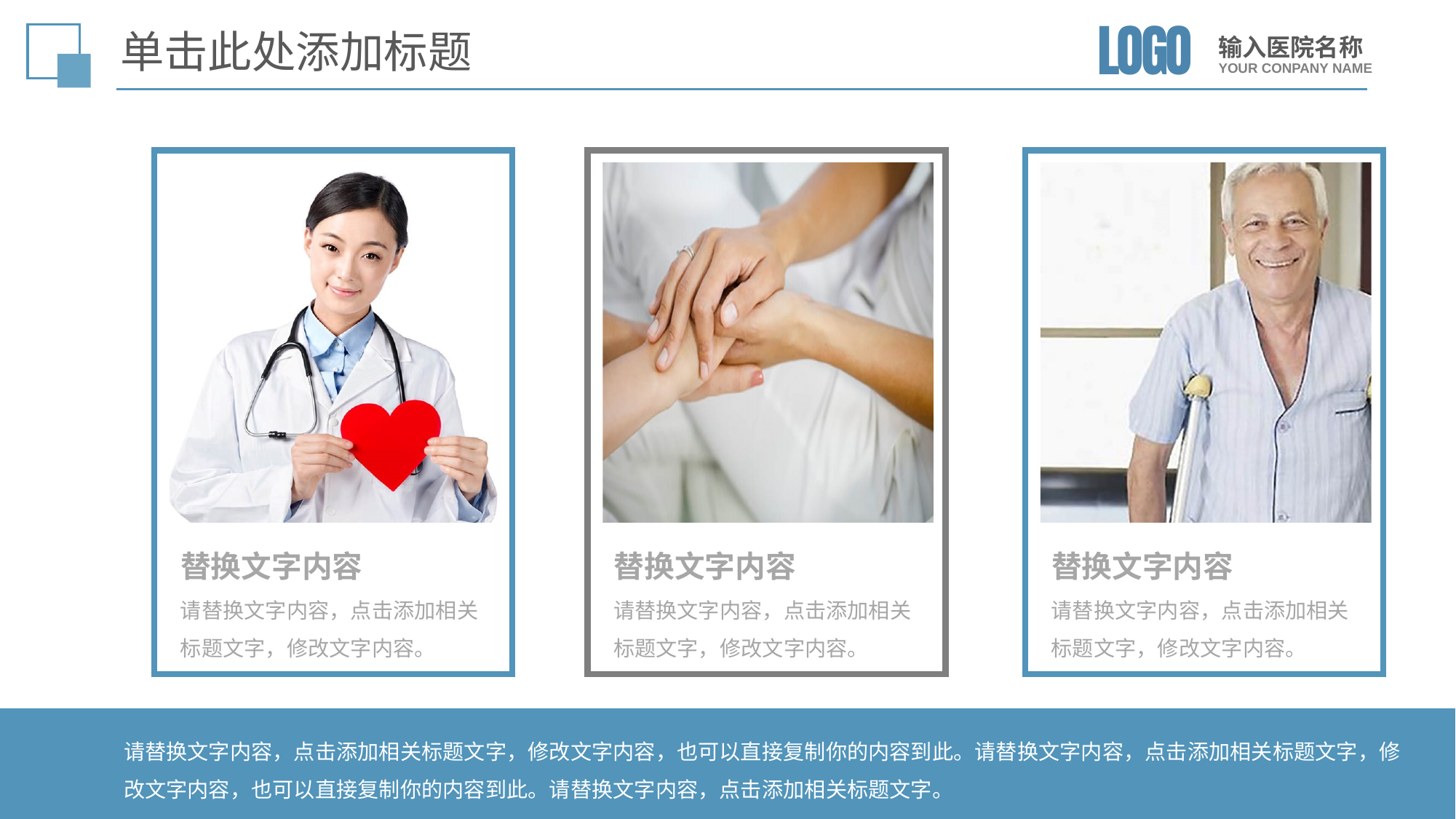

LOGO
输入医院名称
YOUR CONPANY NAME

单击此处添加标题

替换文字内容
请替换文字内容，点击添加相关标题文字，修改文字内容。
替换文字内容
请替换文字内容，点击添加相关标题文字，修改文字内容。
替换文字内容
请替换文字内容，点击添加相关标题文字，修改文字内容。

请替换文字内容，点击添加相关标题文字，修改文字内容，也可以直接复制你的内容到此。请替换文字内容，点击添加相关标题文字，修改文字内容，也可以直接复制你的内容到此。请替换文字内容，点击添加相关标题文字。